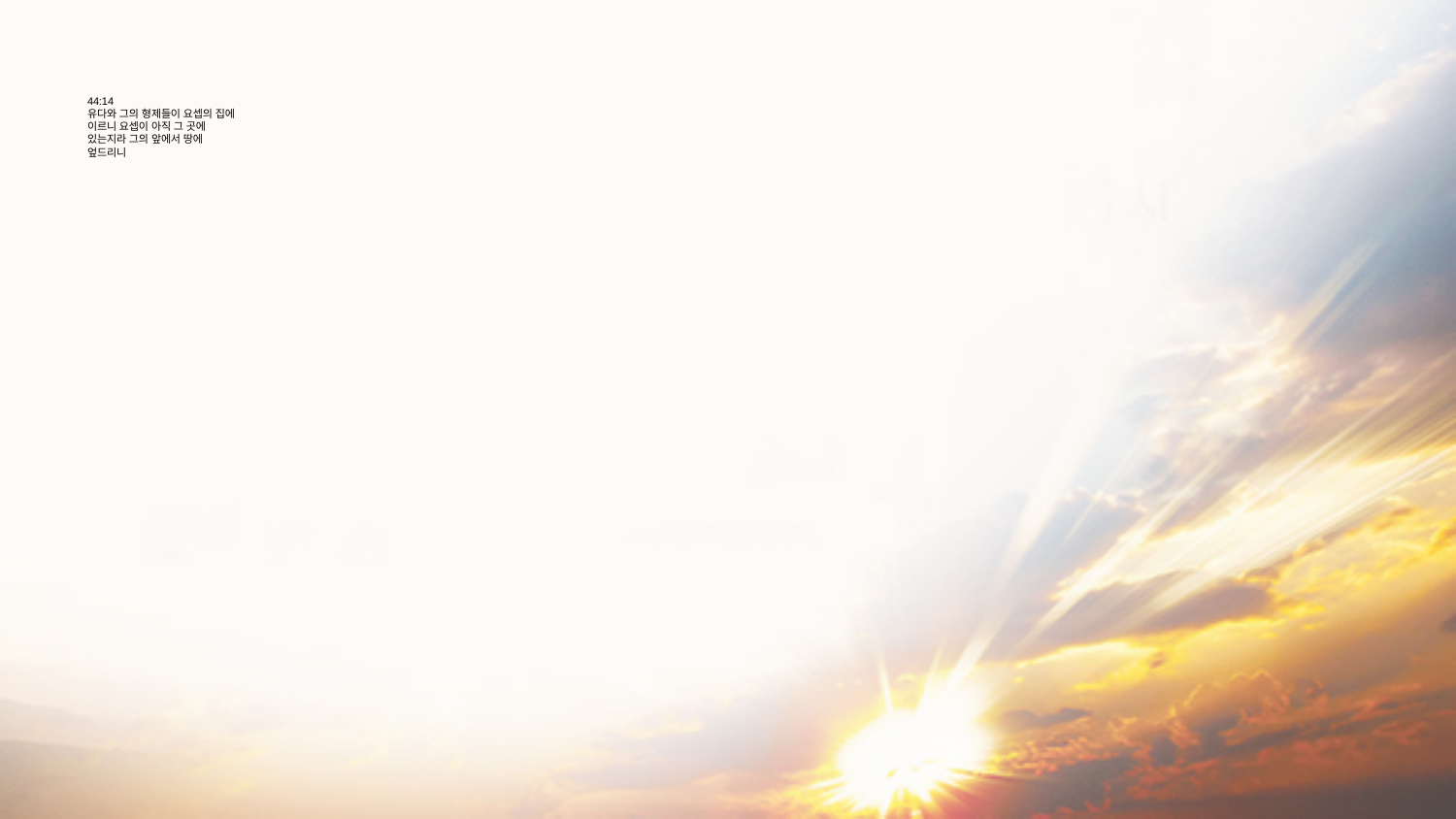

# 44:14 유다와 그의 형제들이 요셉의 집에 이르니 요셉이 아직 그 곳에 있는지라 그의 앞에서 땅에 엎드리니